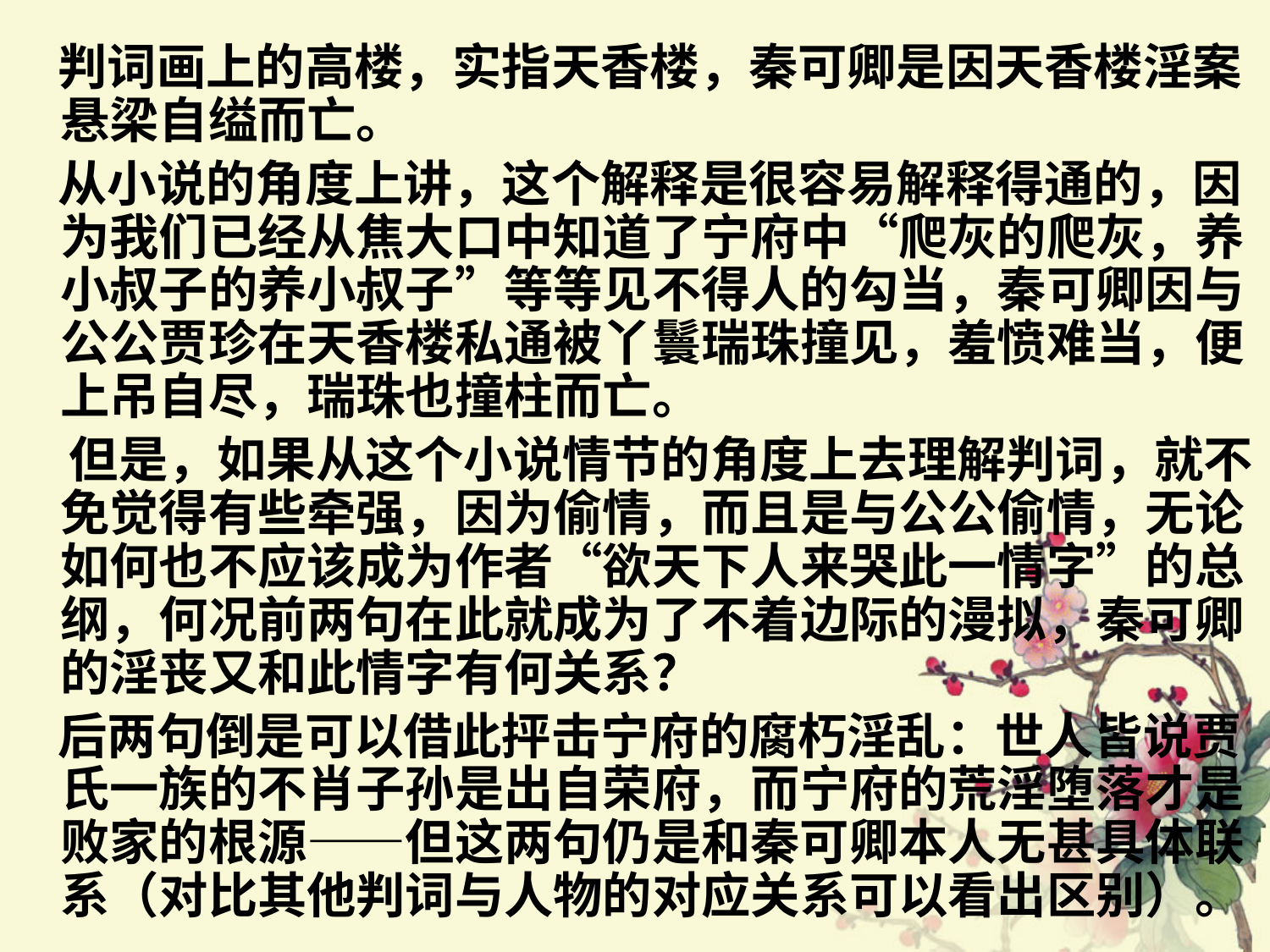

判词画上的高楼，实指天香楼，秦可卿是因天香楼淫案悬梁自缢而亡。
   从小说的角度上讲，这个解释是很容易解释得通的，因为我们已经从焦大口中知道了宁府中“爬灰的爬灰，养小叔子的养小叔子”等等见不得人的勾当，秦可卿因与公公贾珍在天香楼私通被丫鬟瑞珠撞见，羞愤难当，便上吊自尽，瑞珠也撞柱而亡。
    但是，如果从这个小说情节的角度上去理解判词，就不免觉得有些牵强，因为偷情，而且是与公公偷情，无论如何也不应该成为作者“欲天下人来哭此一情字”的总纲，何况前两句在此就成为了不着边际的漫拟，秦可卿的淫丧又和此情字有何关系？
   后两句倒是可以借此抨击宁府的腐朽淫乱：世人皆说贾氏一族的不肖子孙是出自荣府，而宁府的荒淫堕落才是败家的根源——但这两句仍是和秦可卿本人无甚具体联系（对比其他判词与人物的对应关系可以看出区别）。